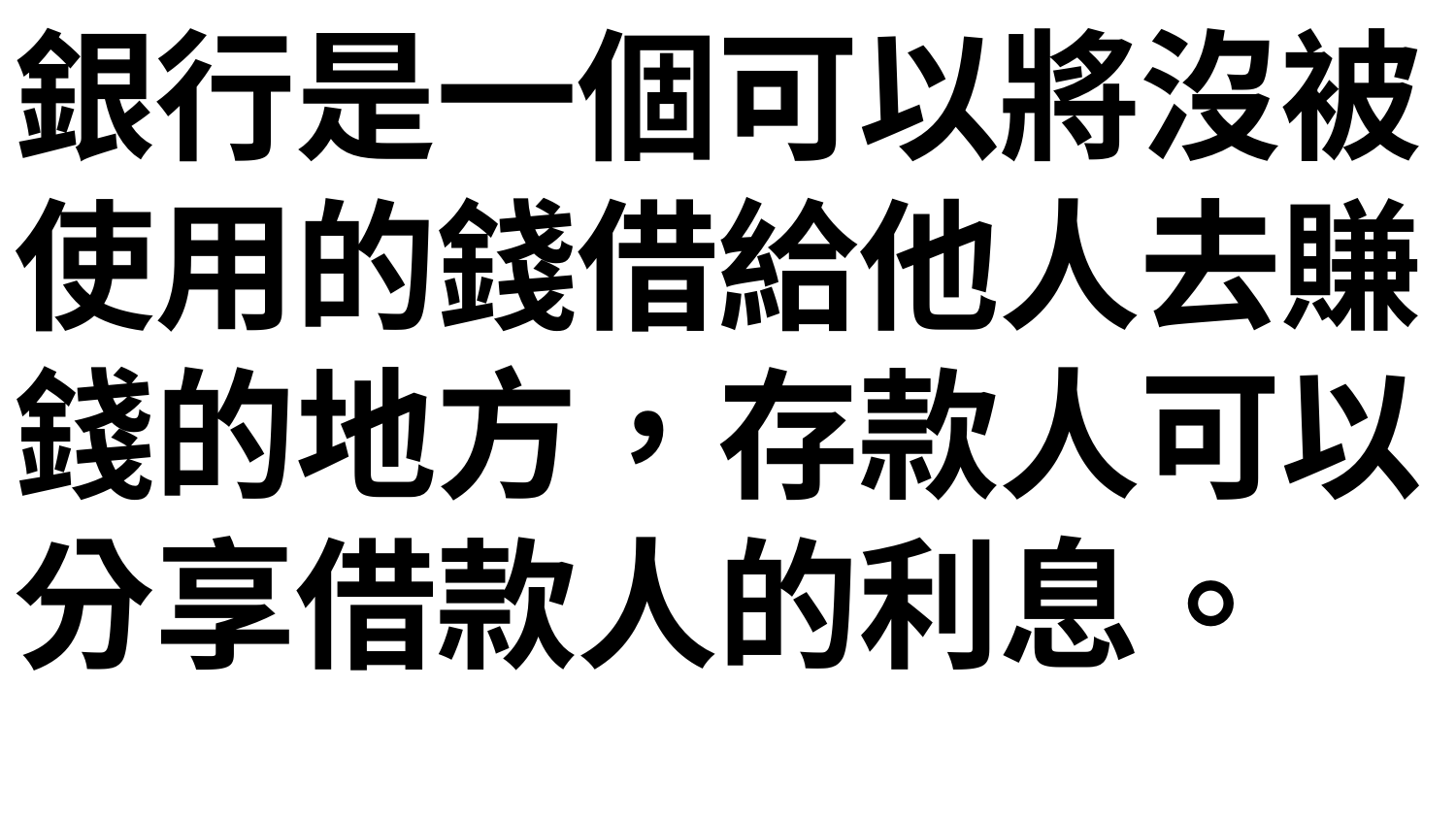

銀行是一個可以將沒被使用的錢借給他人去賺錢的地方，存款人可以分享借款人的利息。